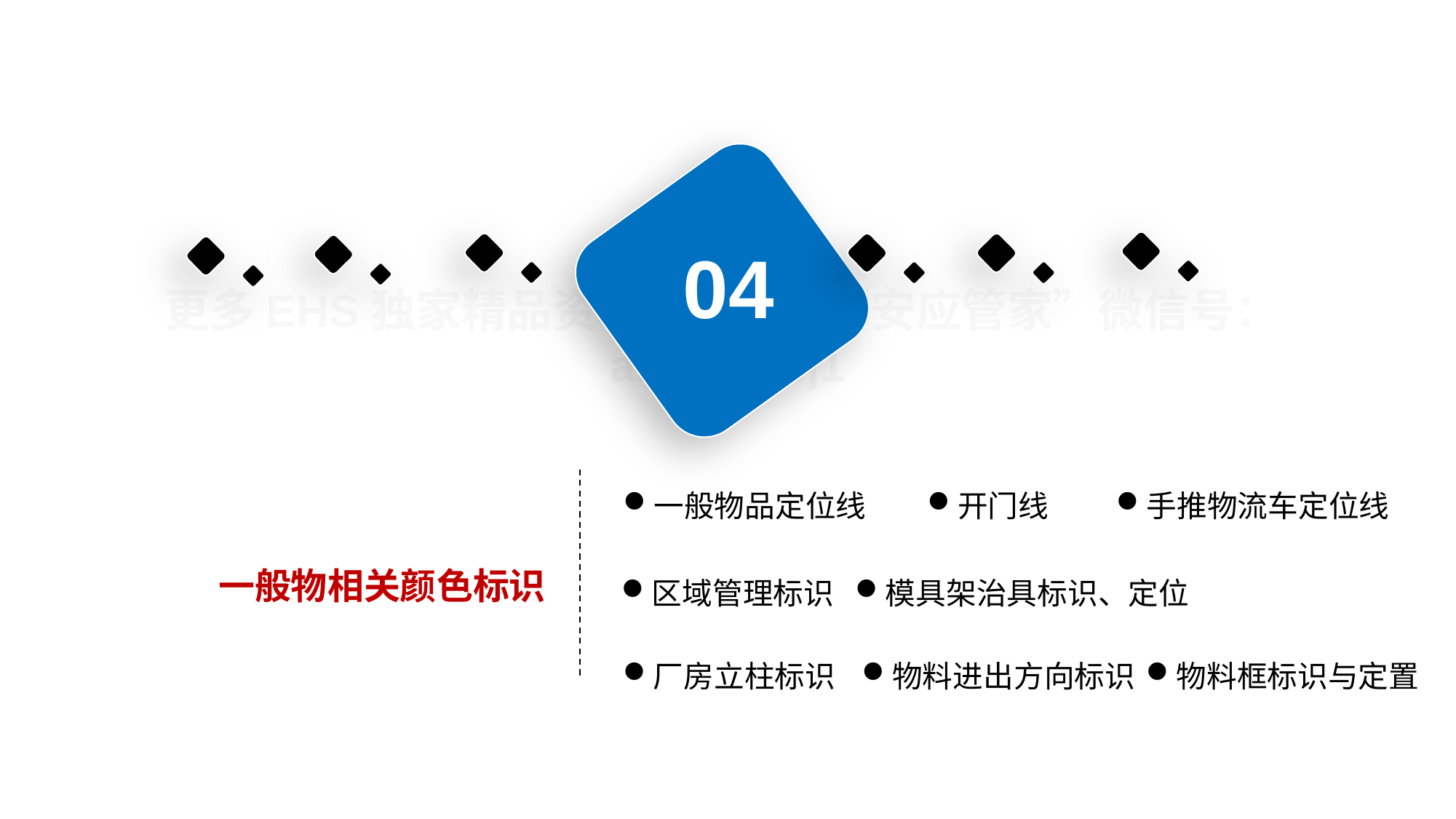

04

一般物品定位线
开门线
手推物流车定位线
一般物相关颜色标识
区域管理标识
模具架治具标识、定位
物料框标识与定置
厂房立柱标识
物料进出方向标识